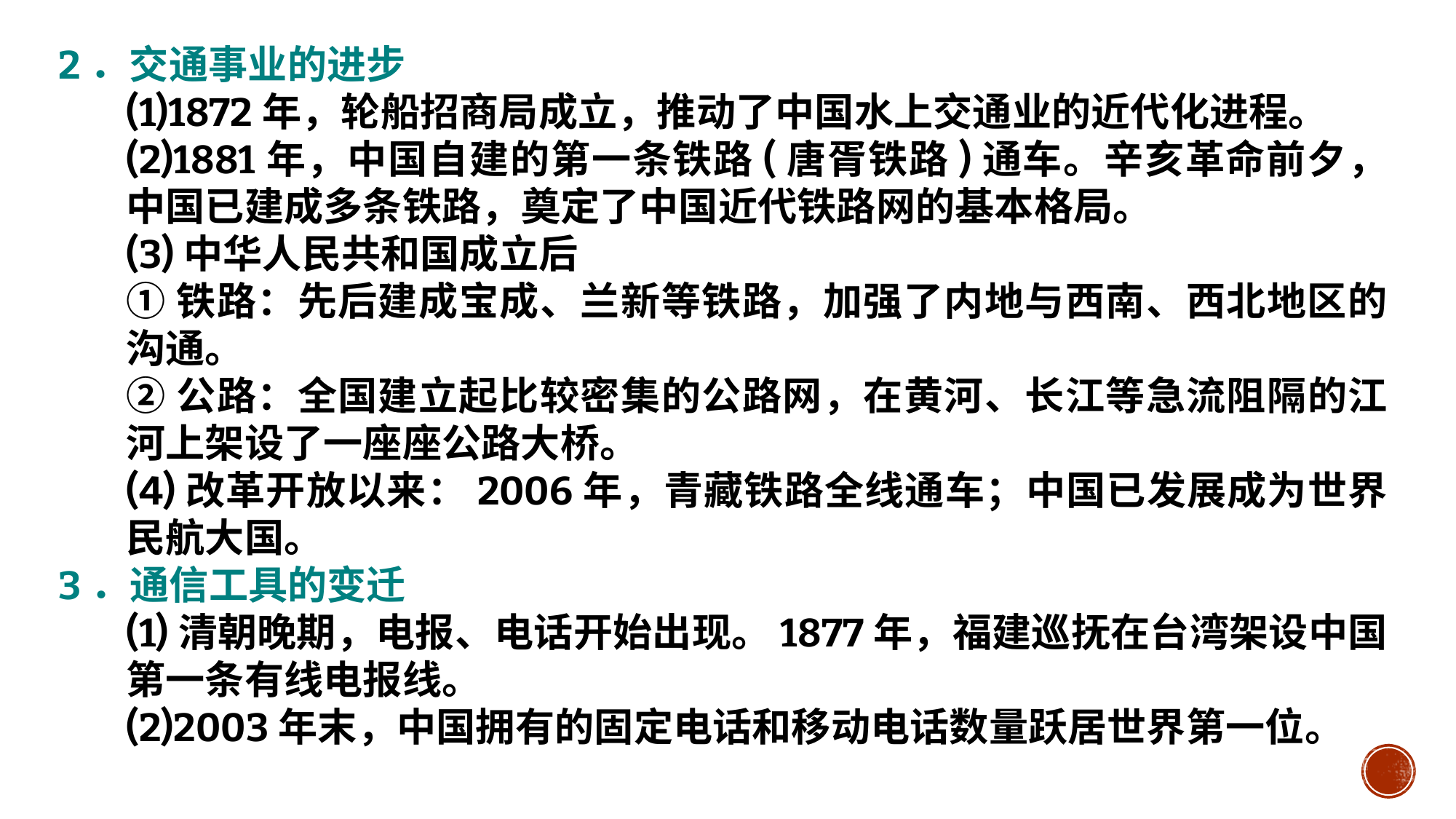

2．交通事业的进步
(1)1872年，轮船招商局成立，推动了中国水上交通业的近代化进程。
(2)1881年，中国自建的第一条铁路(唐胥铁路)通车。辛亥革命前夕，中国已建成多条铁路，奠定了中国近代铁路网的基本格局。
(3)中华人民共和国成立后
①铁路：先后建成宝成、兰新等铁路，加强了内地与西南、西北地区的沟通。
②公路：全国建立起比较密集的公路网，在黄河、长江等急流阻隔的江河上架设了一座座公路大桥。
(4)改革开放以来：2006年，青藏铁路全线通车；中国已发展成为世界民航大国。
3．通信工具的变迁
(1)清朝晚期，电报、电话开始出现。1877年，福建巡抚在台湾架设中国第一条有线电报线。
(2)2003年末，中国拥有的固定电话和移动电话数量跃居世界第一位。
#